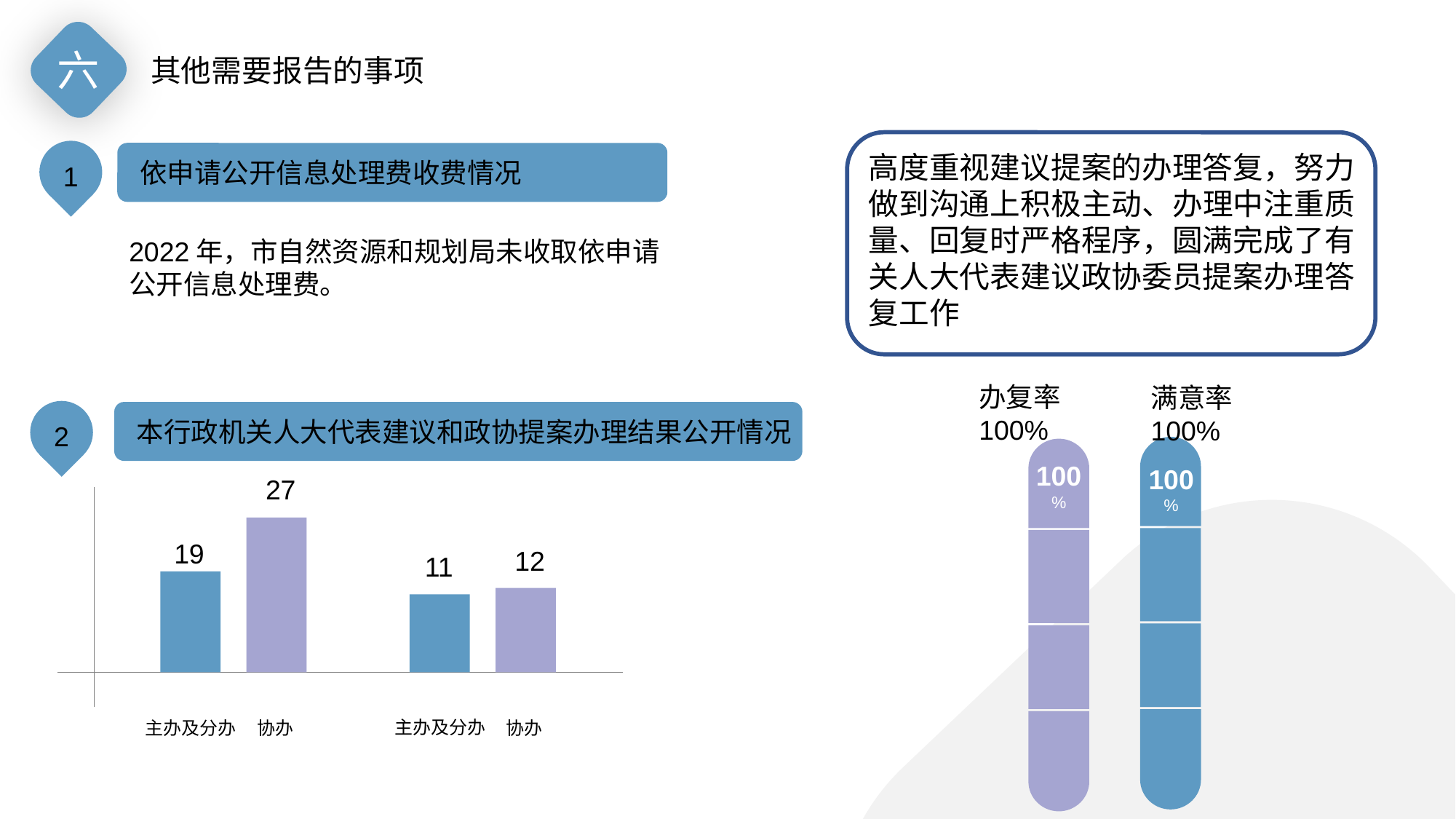

六
其他需要报告的事项

1

高度重视建议提案的办理答复，努力做到沟通上积极主动、办理中注重质量、回复时严格程序，圆满完成了有关人大代表建议政协委员提案办理答复工作

依申请公开信息处理费收费情况
2022年，市自然资源和规划局未收取依申请公开信息处理费。
办复率100%
满意率100%

2

本行政机关人大代表建议和政协提案办理结果公开情况

100
%
100
%
27

19
12
11

主办及分办
主办及分办
协办
协办